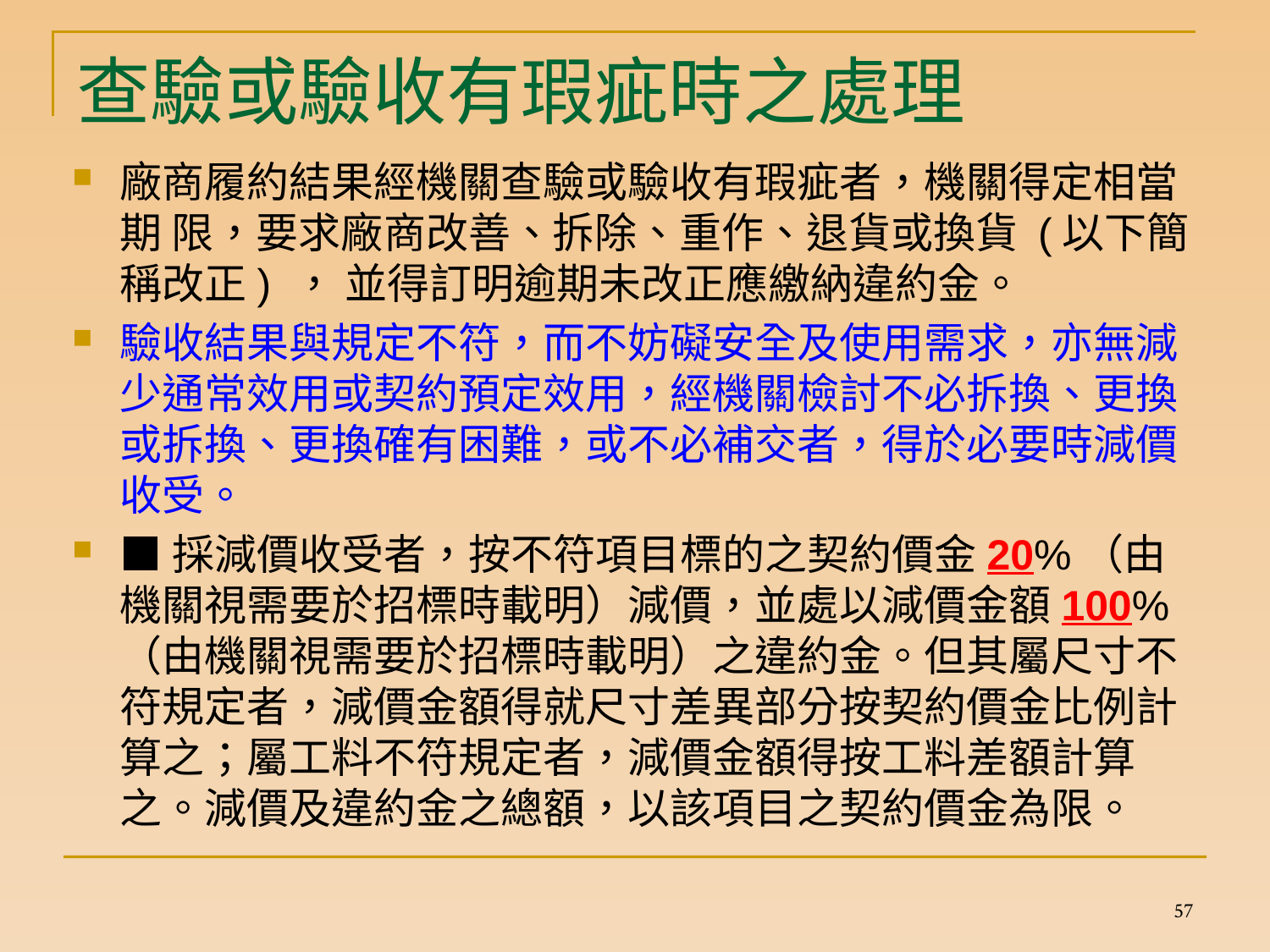

# 查驗或驗收有瑕疵時之處理
廠商履約結果經機關查驗或驗收有瑕疵者，機關得定相當期 限，要求廠商改善、拆除、重作、退貨或換貨 (以下簡稱改正) ， 並得訂明逾期未改正應繳納違約金。
驗收結果與規定不符，而不妨礙安全及使用需求，亦無減少通常效用或契約預定效用，經機關檢討不必拆換、更換或拆換、更換確有困難，或不必補交者，得於必要時減價收受。
■採減價收受者，按不符項目標的之契約價金20%（由機關視需要於招標時載明）減價，並處以減價金額100%（由機關視需要於招標時載明）之違約金。但其屬尺寸不符規定者，減價金額得就尺寸差異部分按契約價金比例計算之；屬工料不符規定者，減價金額得按工料差額計算之。減價及違約金之總額，以該項目之契約價金為限。

57